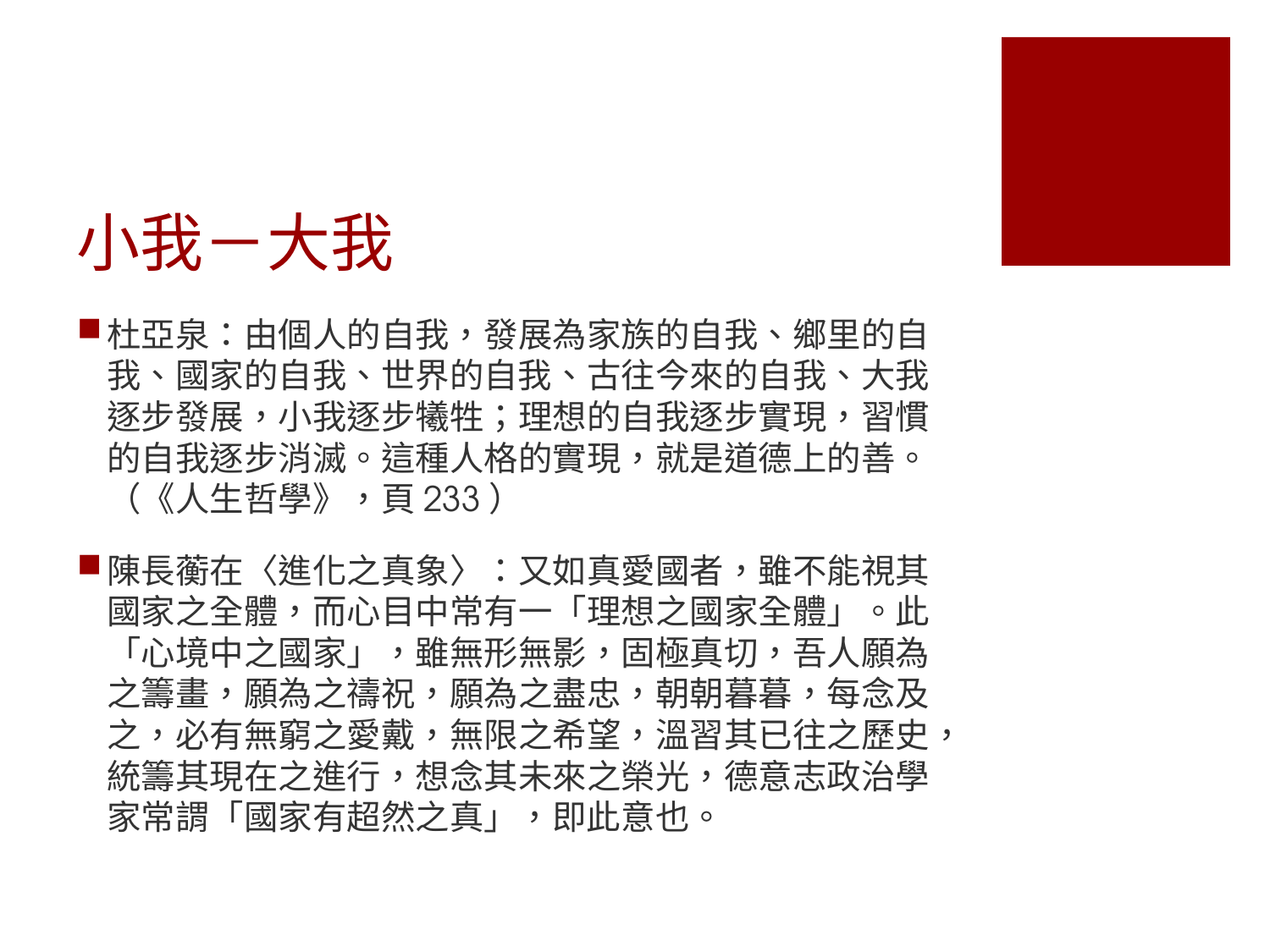

# 小我－大我
杜亞泉：由個人的自我，發展為家族的自我、鄉里的自我、國家的自我、世界的自我、古往今來的自我、大我逐步發展，小我逐步犧牲；理想的自我逐步實現，習慣的自我逐步消滅。這種人格的實現，就是道德上的善。（《人生哲學》，頁233）
陳長蘅在〈進化之真象〉：又如真愛國者，雖不能視其國家之全體，而心目中常有一「理想之國家全體」。此「心境中之國家」，雖無形無影，固極真切，吾人願為之籌畫，願為之禱祝，願為之盡忠，朝朝暮暮，每念及之，必有無窮之愛戴，無限之希望，溫習其已往之歷史，統籌其現在之進行，想念其未來之榮光，德意志政治學家常謂「國家有超然之真」，即此意也。